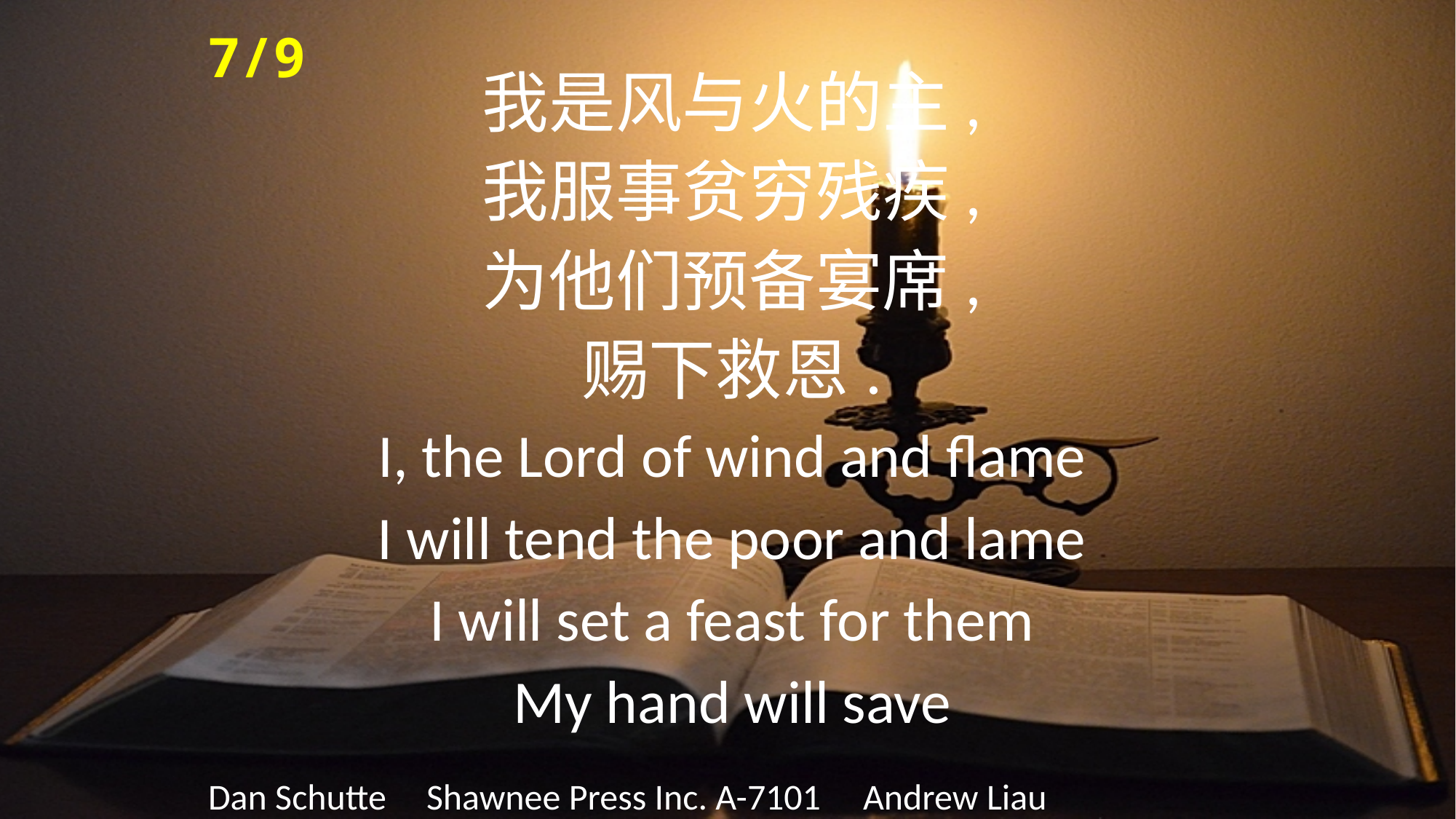

7/9
我是风与火的主,
我服事贫穷残疾,
为他们预备宴席,
赐下救恩.
I, the Lord of wind and flame
I will tend the poor and lame
I will set a feast for them
My hand will save
Dan Schutte 	Shawnee Press Inc. A-7101 	Andrew Liau